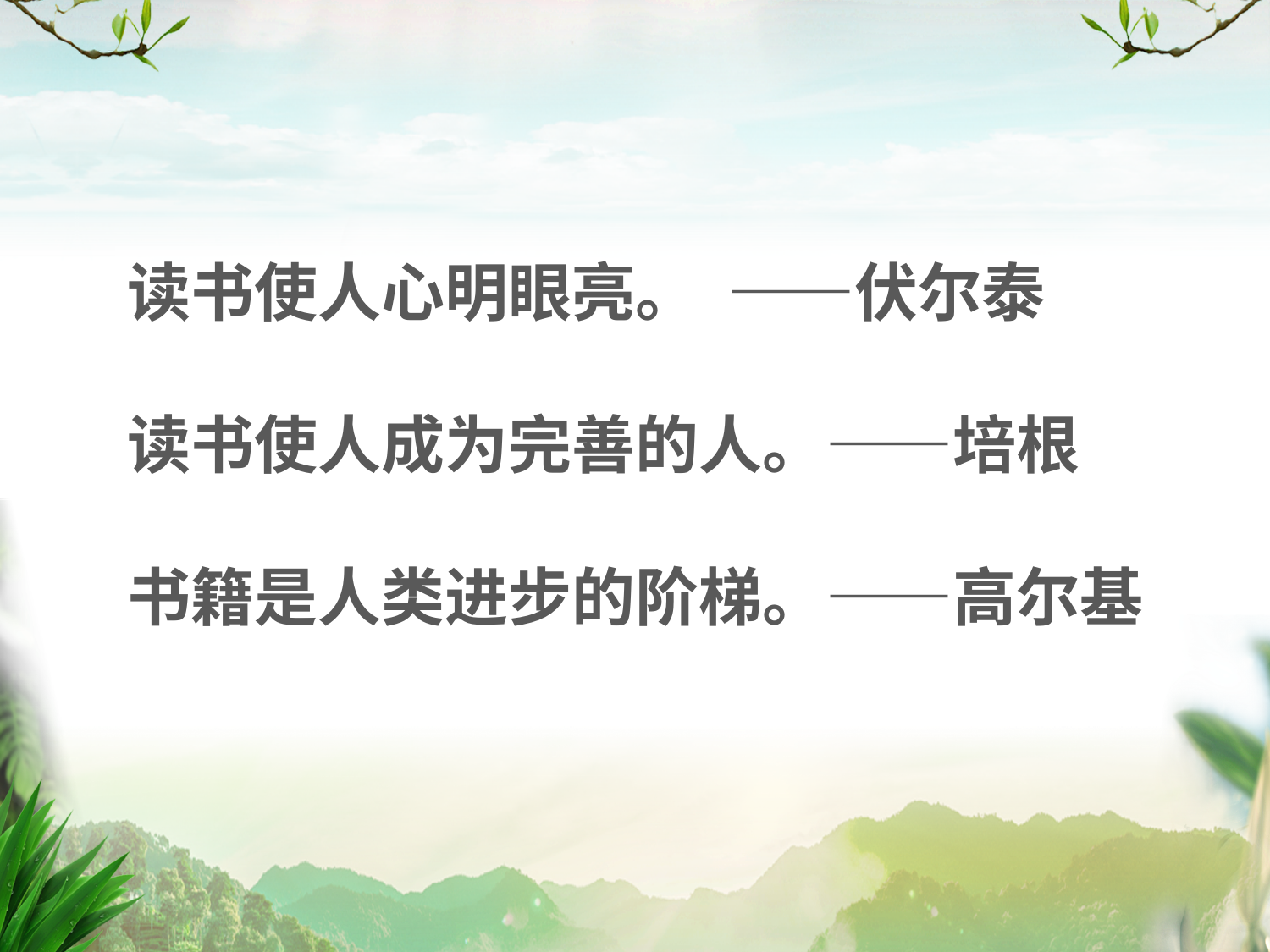

读书使人心明眼亮。  ——伏尔泰

读书使人成为完善的人。——培根

书籍是人类进步的阶梯。——高尔基